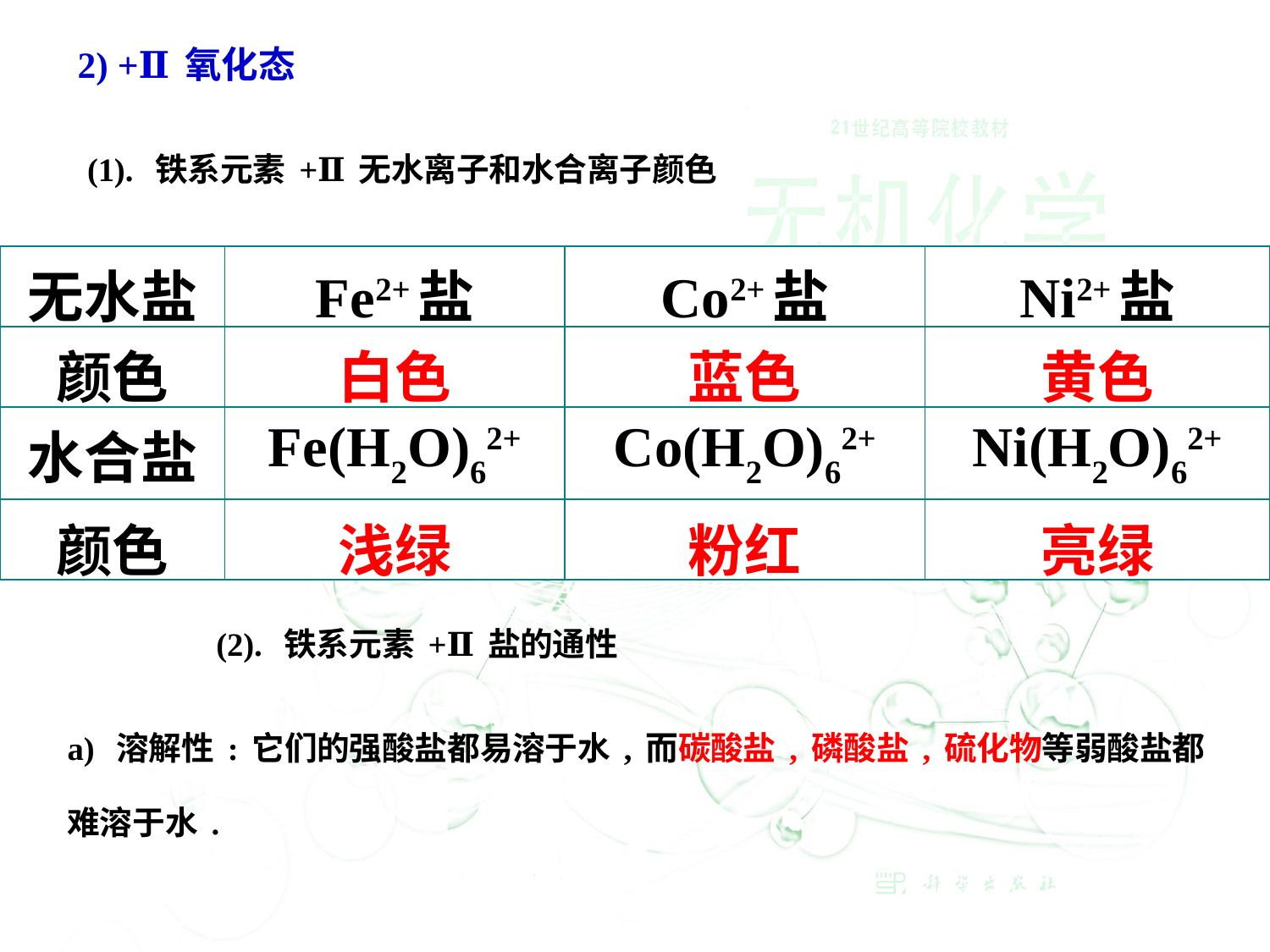

2) +Ⅱ氧化态
(1). 铁系元素+Ⅱ无水离子和水合离子颜色
| 无水盐 | Fe2+盐 | Co2+盐 | Ni2+盐 |
| --- | --- | --- | --- |
| 颜色 | 白色 | 蓝色 | 黄色 |
| 水合盐 | Fe(H2O)62+ | Co(H2O)62+ | Ni(H2O)62+ |
| 颜色 | 浅绿 | 粉红 | 亮绿 |
(2). 铁系元素+Ⅱ盐的通性
a) 溶解性:它们的强酸盐都易溶于水,而碳酸盐,磷酸盐,硫化物等弱酸盐都难溶于水.
118